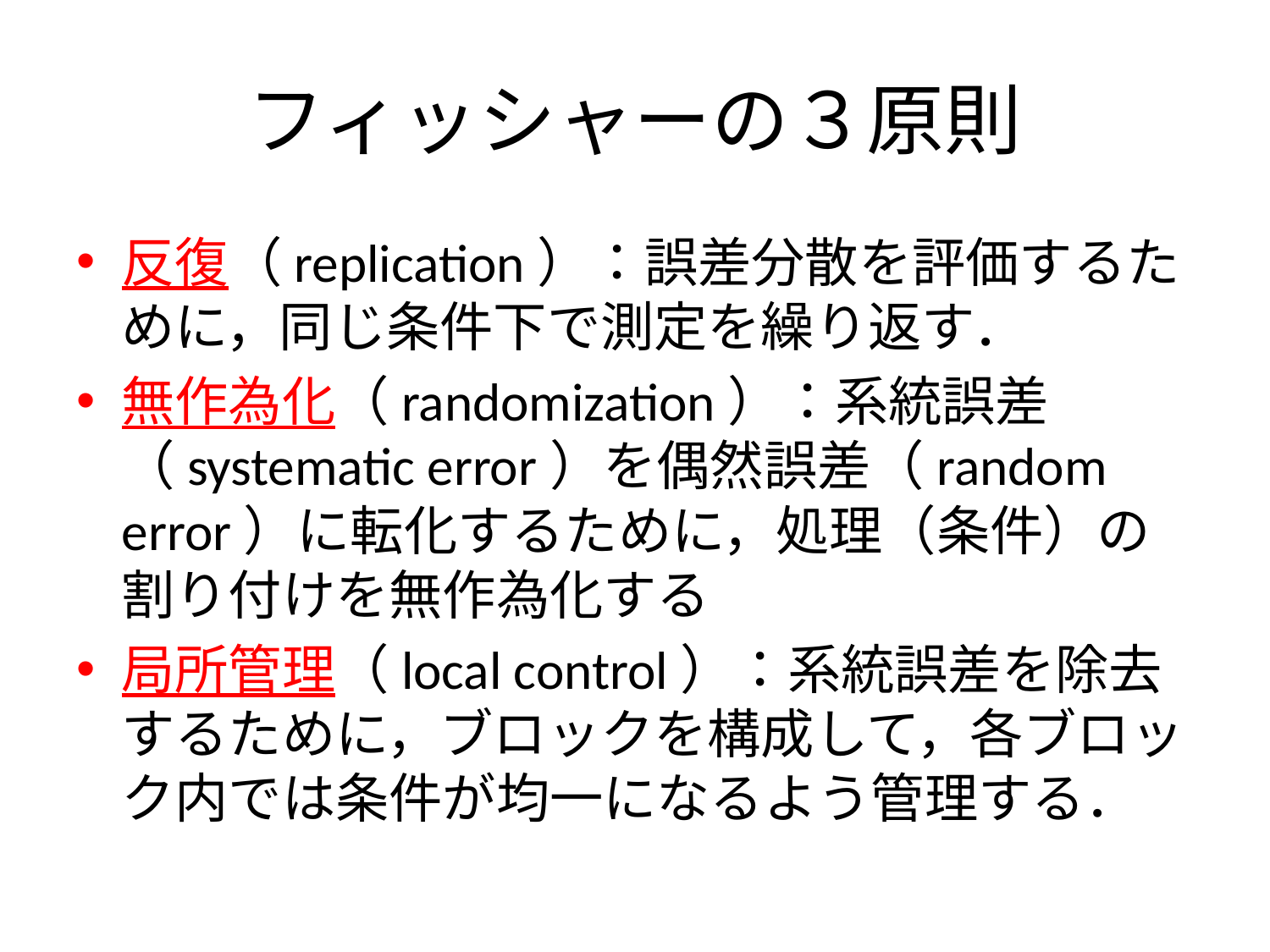

# フィッシャーの３原則
反復（replication）：誤差分散を評価するために，同じ条件下で測定を繰り返す．
無作為化（randomization）：系統誤差（systematic error）を偶然誤差（random error）に転化するために，処理（条件）の割り付けを無作為化する
局所管理（local control）：系統誤差を除去するために，ブロックを構成して，各ブロック内では条件が均一になるよう管理する．